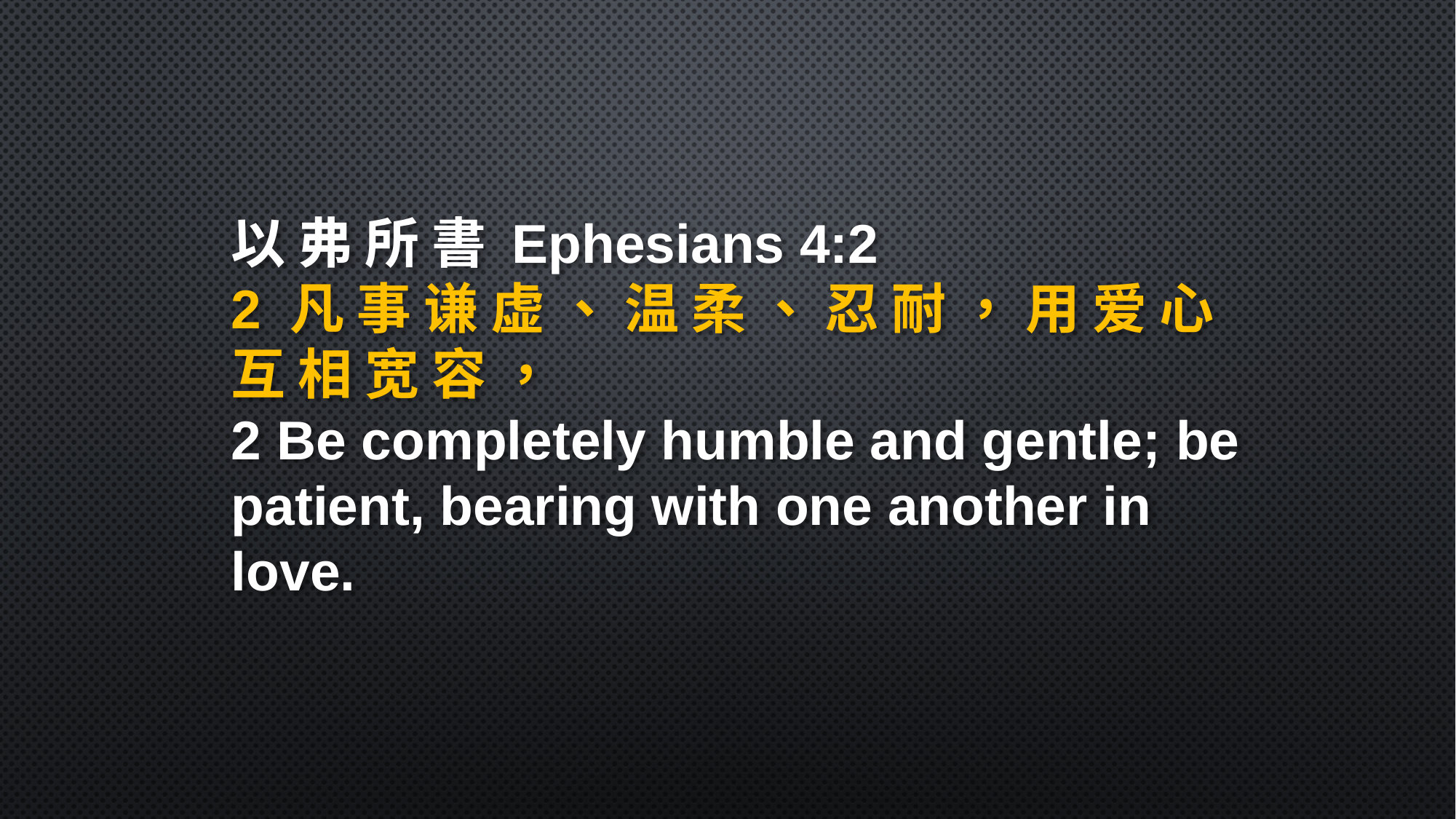

以 弗 所 書 Ephesians 4:2
2 凡 事 谦 虚 、 温 柔 、 忍 耐 ， 用 爱 心 互 相 宽 容 ，
2 Be completely humble and gentle; be patient, bearing with one another in love.